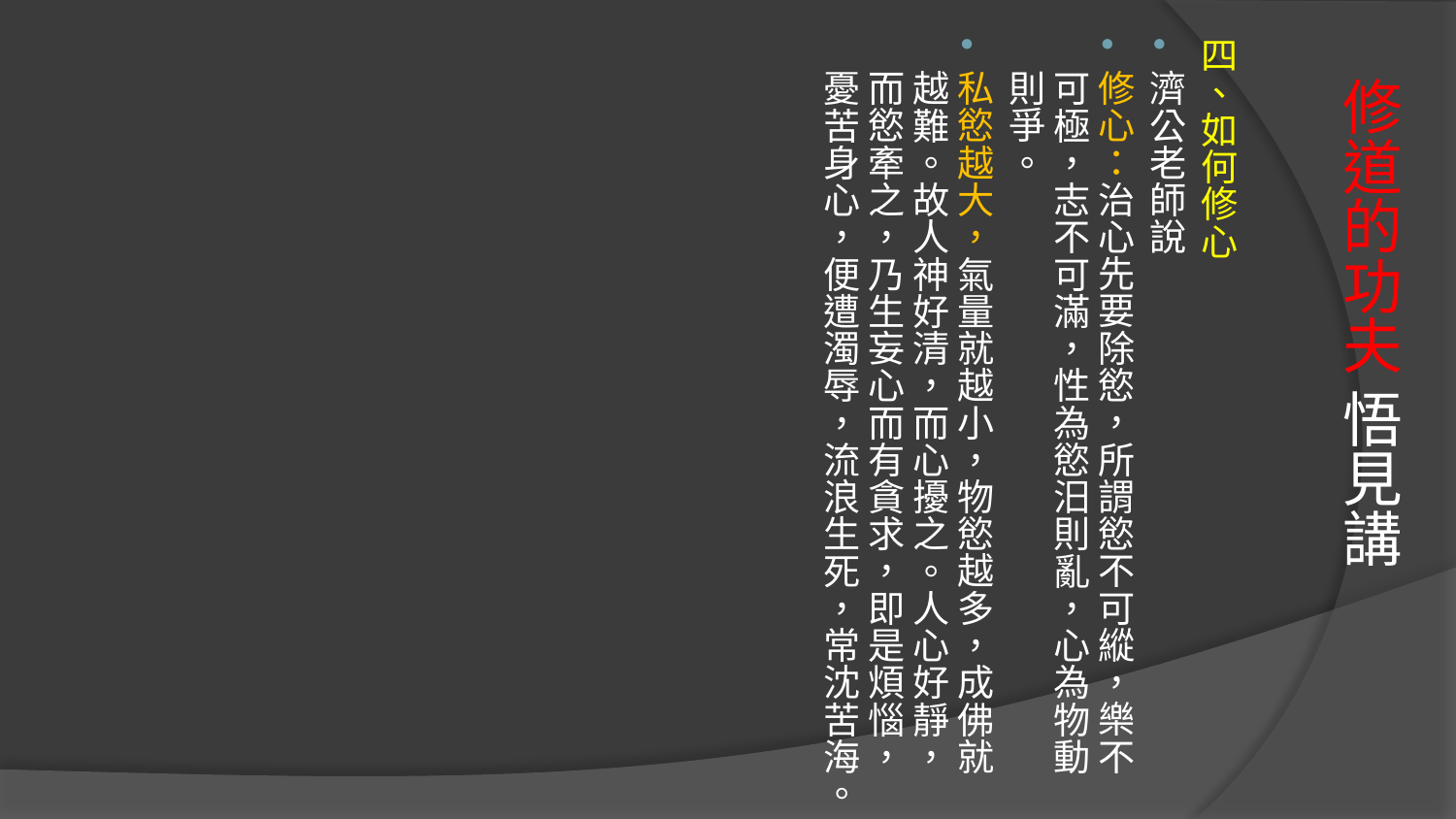

四、如何修心
濟公老師說
修心：治心先要除慾，所謂慾不可縱，樂不可極，志不可滿，性為慾汨則亂，心為物動則爭。
私慾越大，氣量就越小，物慾越多，成佛就越難。故人神好清，而心擾之。人心好靜，而慾牽之，乃生妄心而有貪求，即是煩惱，憂苦身心，便遭濁辱，流浪生死，常沈苦海。

# 修道的功夫 悟見講